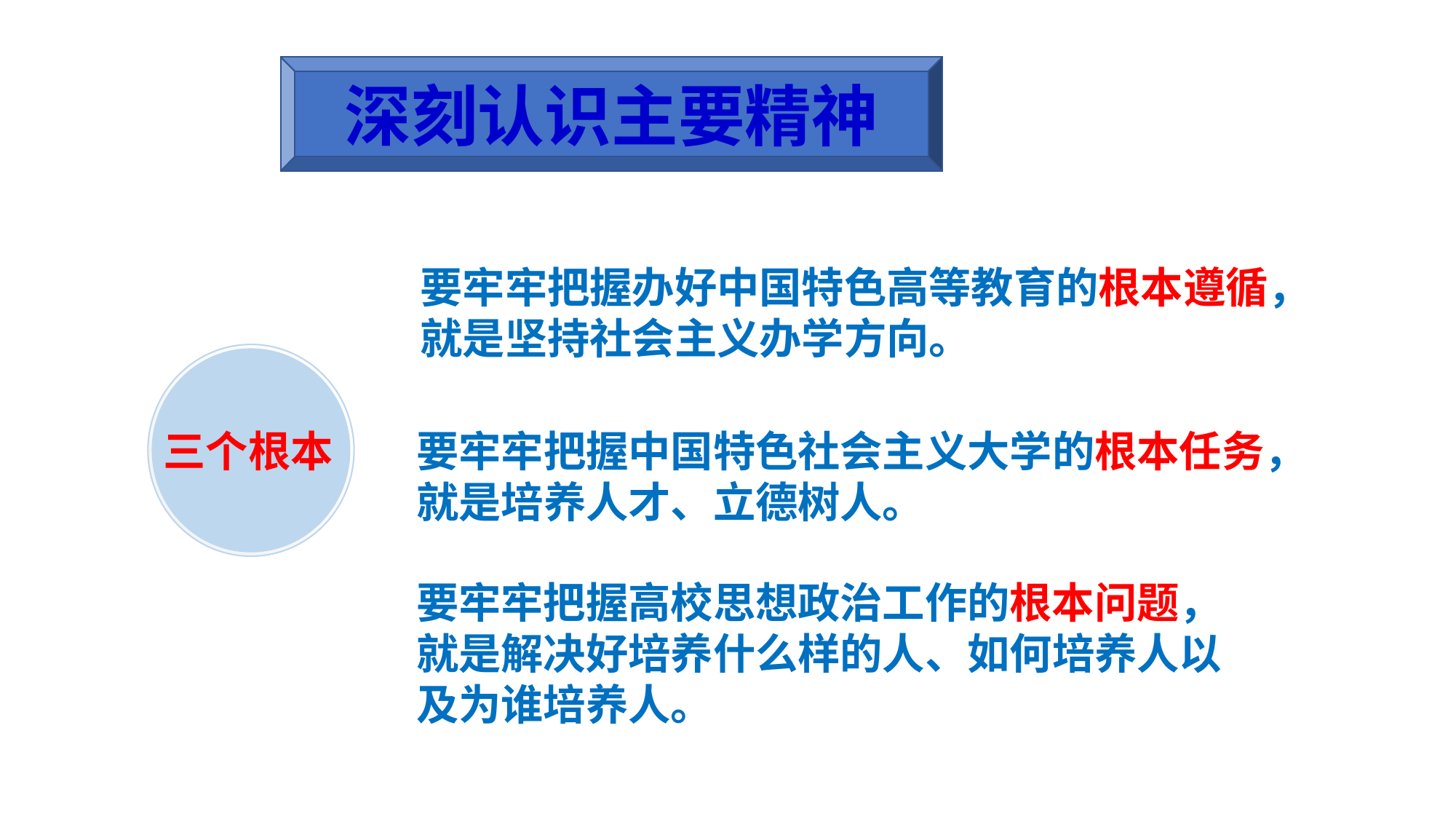

深刻认识主要精神
要牢牢把握办好中国特色高等教育的根本遵循，就是坚持社会主义办学方向。

三个根本
要牢牢把握中国特色社会主义大学的根本任务，就是培养人才、立德树人。
要牢牢把握高校思想政治工作的根本问题，就是解决好培养什么样的人、如何培养人以及为谁培养人。